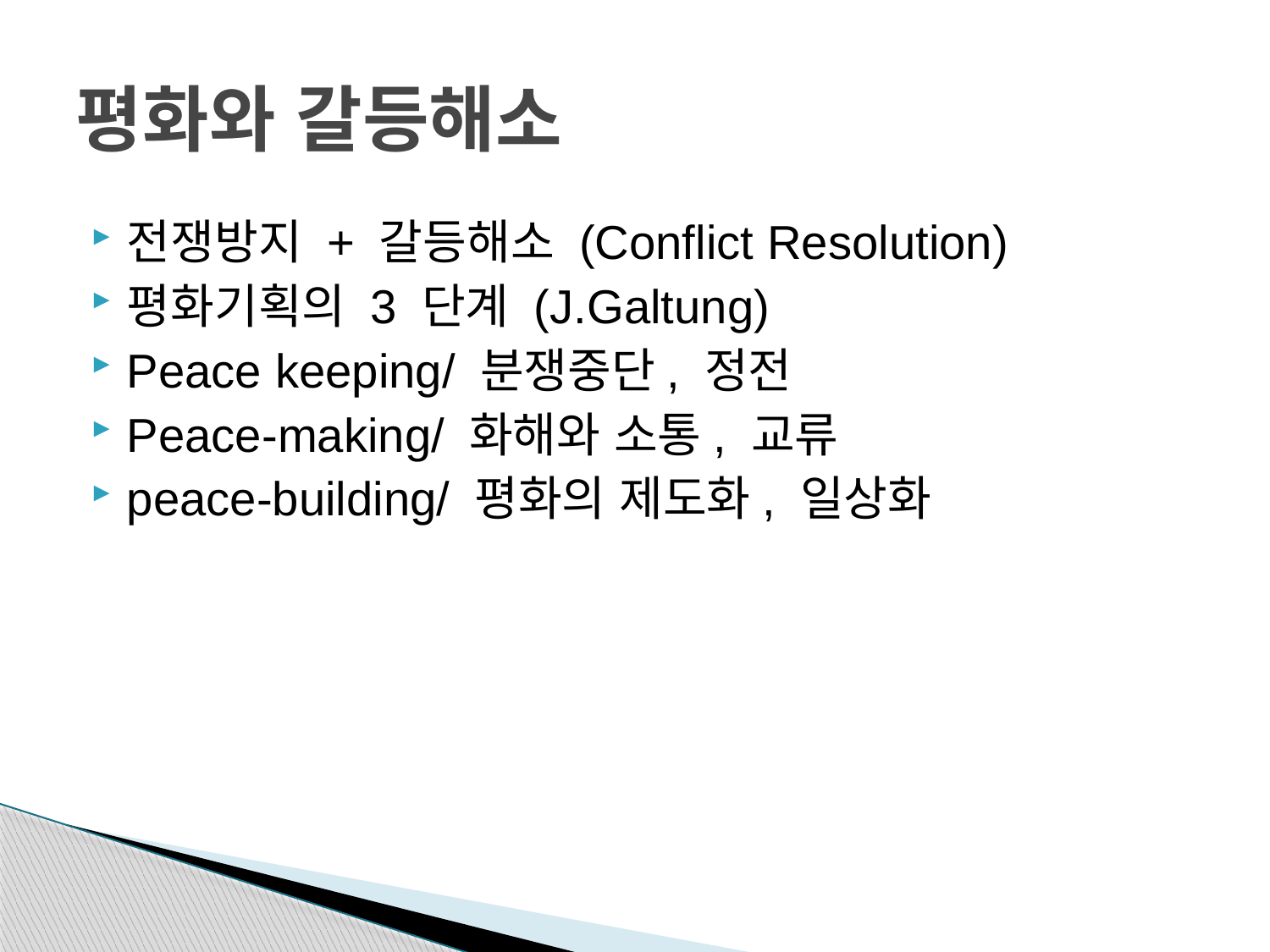

# 평화와 갈등해소
전쟁방지 + 갈등해소 (Conflict Resolution)
평화기획의 3 단계 (J.Galtung)
Peace keeping/ 분쟁중단, 정전
Peace-making/ 화해와 소통, 교류
peace-building/ 평화의 제도화, 일상화